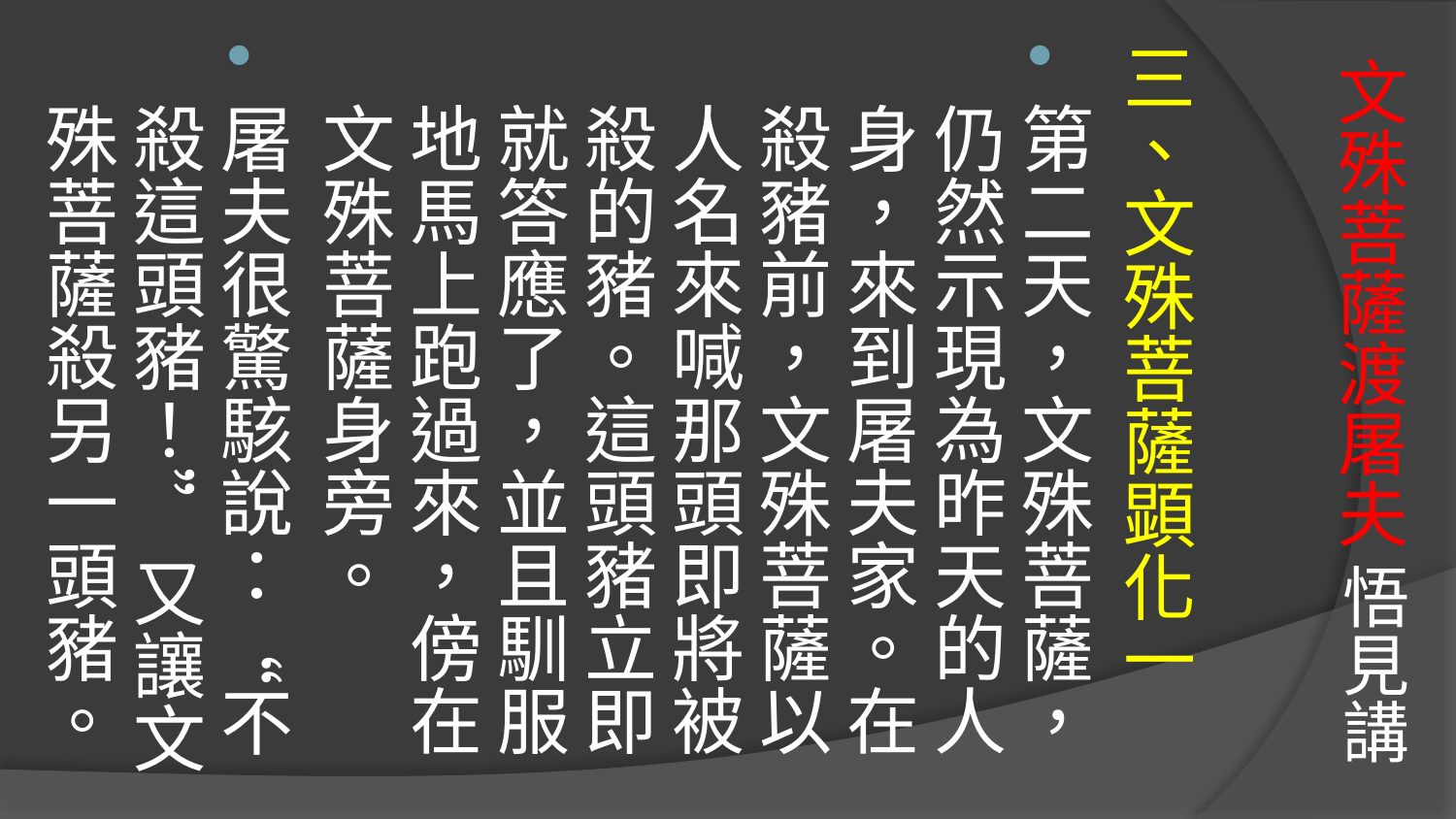

三、文殊菩薩顕化一
第二天，文殊菩薩，仍然示現為昨天的人身，來到屠夫家。在殺豬前，文殊菩薩以人名來喊那頭即將被殺的豬。這頭豬立即就答應了，並且馴服地馬上跑過來，傍在文殊菩薩身旁。
屠夫很驚駭說：“不殺這頭豬！” 又讓文殊菩薩殺另一頭豬。
# 文殊菩薩渡屠夫 悟見講